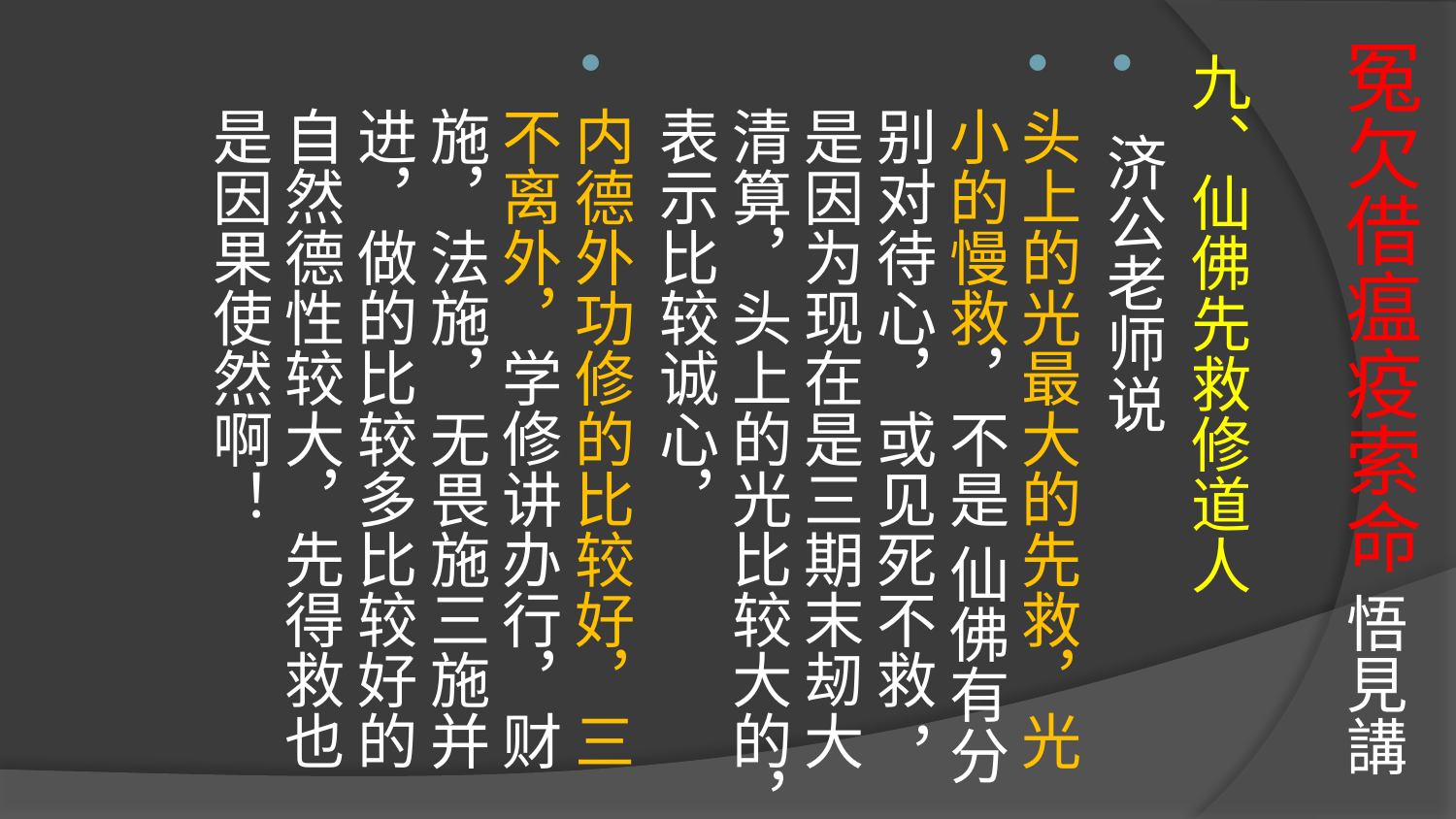

# 冤欠借瘟疫索命 悟見講
九、仙佛先救修道人
 济公老师说
头上的光最大的先救，光小的慢救，不是 仙佛有分别对待心，或见死不救 ，是因为现在是三期末刼大清算，头上的光比较大的，表示比较诚心，
内德外功修的比较好，三不离外，学修讲办行，财施，法施，无畏施三施并进，做的比较多比较好的自然德性较大，先得救也是因果使然啊！